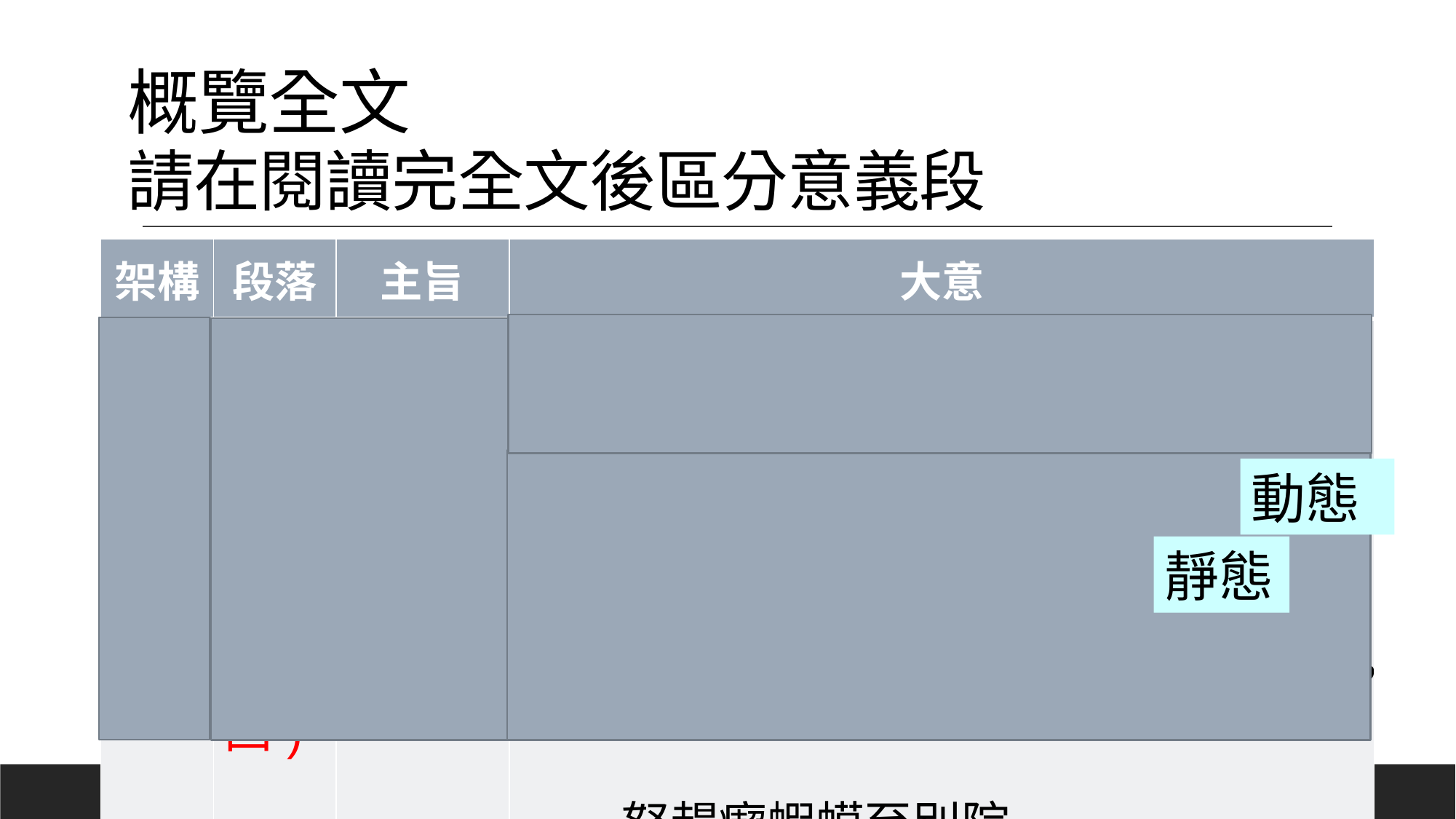

概覽全文
# 請在閱讀完全文後區分意義段
| 架構 | 段落 | 主旨 | 大意 |
| --- | --- | --- | --- |
| 總 | (一) | 點出 主題 | 貫串全文：物外之趣 |
| 分 | (二)~(四) | 列舉物外之趣 | （二）用煙噴蚊子想像成鶴唳雲端 （三）神遊在花臺小草叢雜處 （四）觀賞二蟲相鬥，突被癩蝦蟆打斷， 怒趕癩蝦蟆至別院 |

動態
靜態
2024/11/23